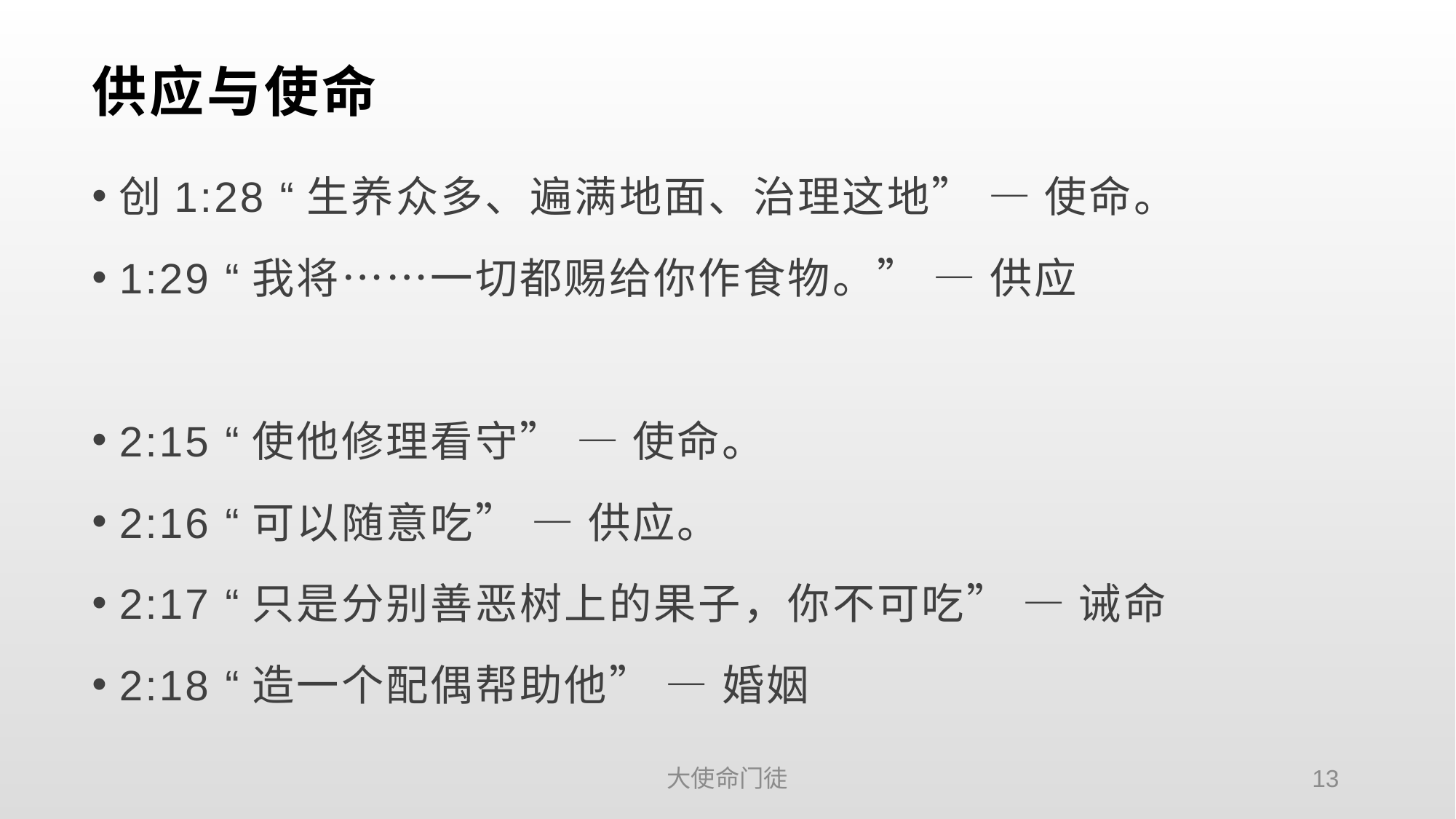

# 供应与使命
创1:28 “生养众多、遍满地面、治理这地” — 使命。
1:29 “我将……一切都赐给你作食物。” — 供应

2:15 “使他修理看守” — 使命。
2:16 “可以随意吃” — 供应。
2:17 “只是分别善恶树上的果子，你不可吃” — 诫命
2:18 “造一个配偶帮助他” — 婚姻
大使命门徒
13